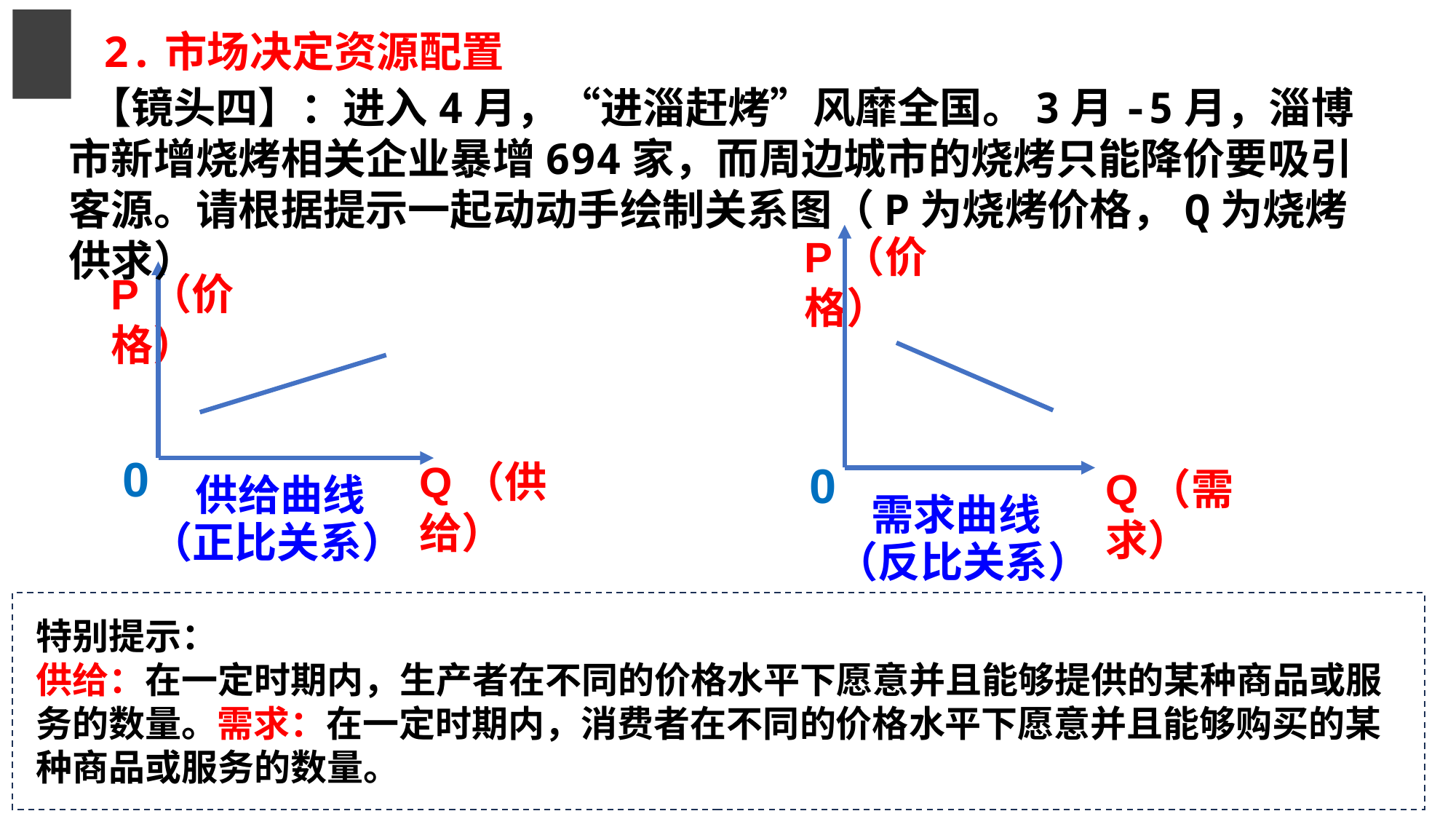

2.市场决定资源配置
 【镜头四】：进入4月，“进淄赶烤”风靡全国。3月-5月，淄博市新增烧烤相关企业暴增694家，而周边城市的烧烤只能降价要吸引客源。请根据提示一起动动手绘制关系图（P为烧烤价格，Q为烧烤供求）

P（价格）
0
Q（需求）
0
P（价格）
Q（供给）

需求曲线
（反比关系）
供给曲线
（正比关系）

特别提示：
供给：在一定时期内，生产者在不同的价格水平下愿意并且能够提供的某种商品或服务的数量。需求：在一定时期内，消费者在不同的价格水平下愿意并且能够购买的某种商品或服务的数量。